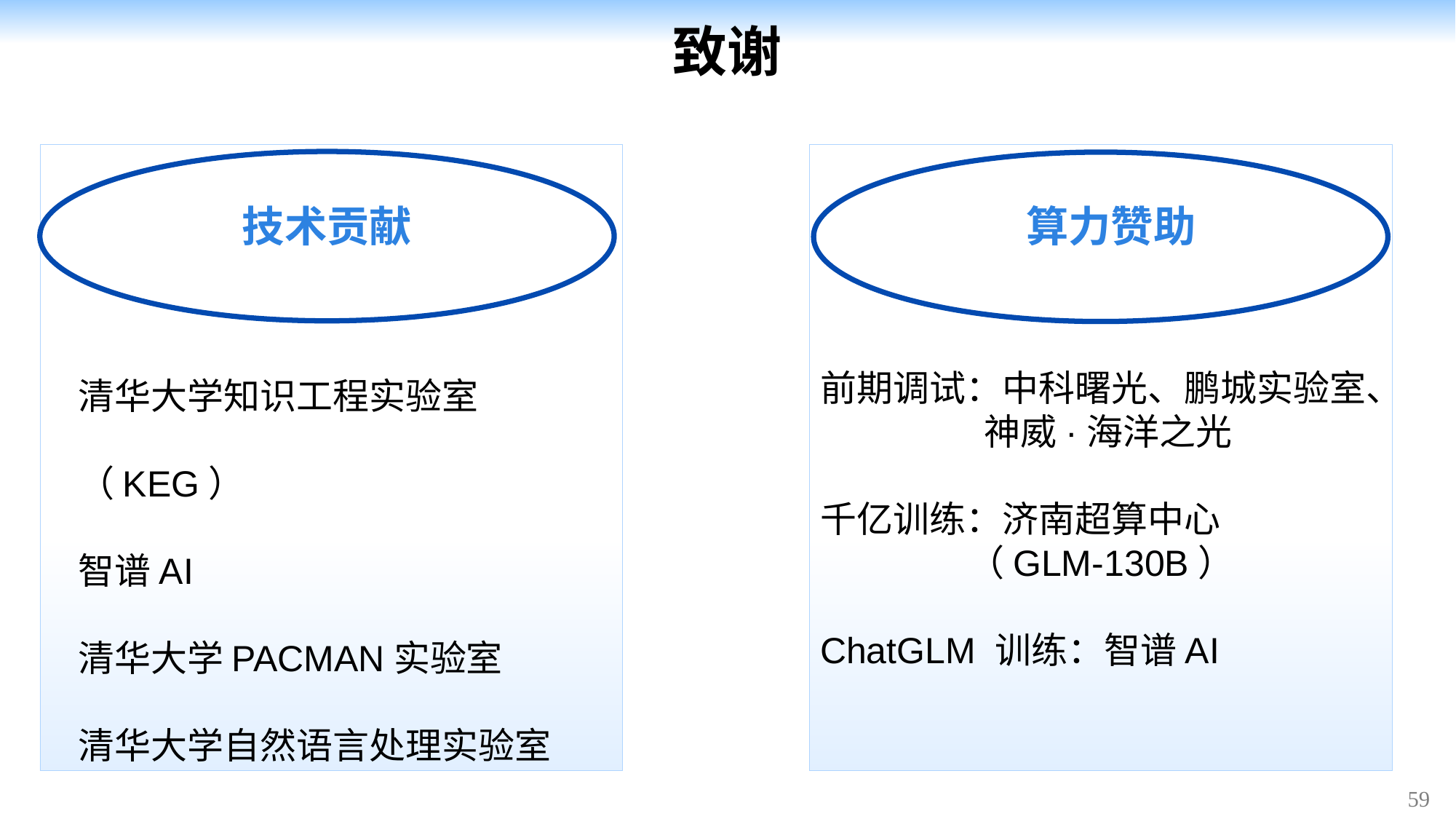

# 致谢

技术贡献
算力赞助
前期调试：中科曙光、鹏城实验室、
                   神威·海洋之光
千亿训练：济南超算中心
                 （GLM-130B）
ChatGLM 训练：智谱AI
清华大学知识工程实验室（KEG）
智谱AI
清华大学PACMAN实验室
清华大学自然语言处理实验室